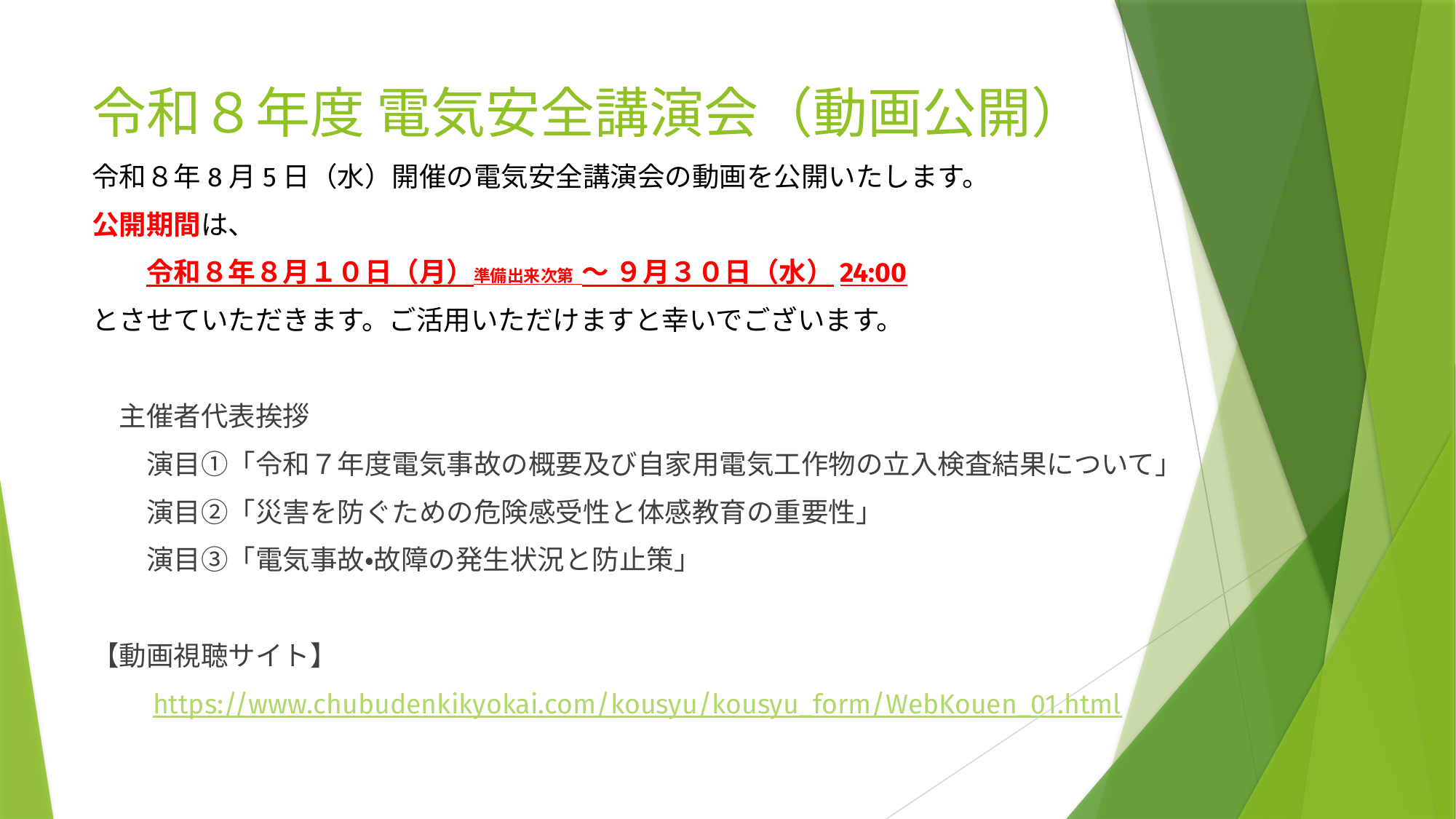

# 令和８年度 電気安全講演会（動画公開）
令和８年8月5日（水）開催の電気安全講演会の動画を公開いたします。
公開期間は、
　　令和８年８月１０日（月）準備出来次第  ～ ９月３０日（水）24:00
とさせていただきます。ご活用いただけますと幸いでございます。

　主催者代表挨拶
　　演目①「令和７年度電気事故の概要及び自家用電気工作物の立入検査結果について」
　　演目②「災害を防ぐための危険感受性と体感教育の重要性」
　　演目③「電気事故・故障の発生状況と防止策」

【動画視聴サイト】
　　https://www.chubudenkikyokai.com/kousyu/kousyu_form/WebKouen_01.html